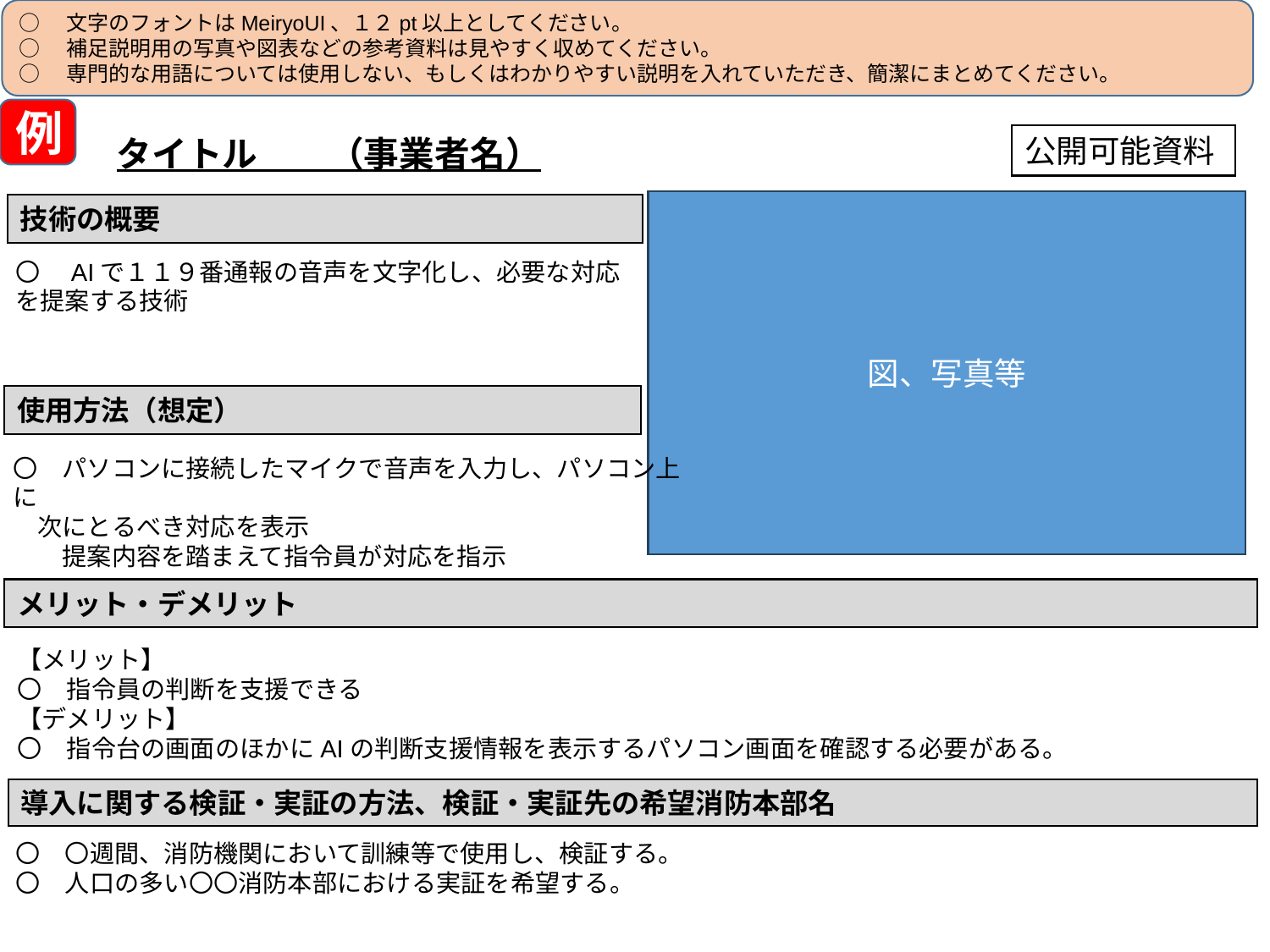

○　文字のフォントはMeiryoUI、１２pt以上としてください。
○　補足説明用の写真や図表などの参考資料は見やすく収めてください。
○　専門的な用語については使用しない、もしくはわかりやすい説明を入れていただき、簡潔にまとめてください。
例
タイトル　　（事業者名）
公開可能資料
図、写真等
技術の概要
記入例
（提出時削除）
〇　AIで１１９番通報の音声を文字化し、必要な対応を提案する技術
使用方法（想定）
〇　パソコンに接続したマイクで音声を入力し、パソコン上に
　次にとるべき対応を表示
　　提案内容を踏まえて指令員が対応を指示
メリット・デメリット
【メリット】
〇　指令員の判断を支援できる
【デメリット】
〇　指令台の画面のほかにAIの判断支援情報を表示するパソコン画面を確認する必要がある。
導入に関する検証・実証の方法、検証・実証先の希望消防本部名
〇　〇週間、消防機関において訓練等で使用し、検証する。
〇　人口の多い〇〇消防本部における実証を希望する。